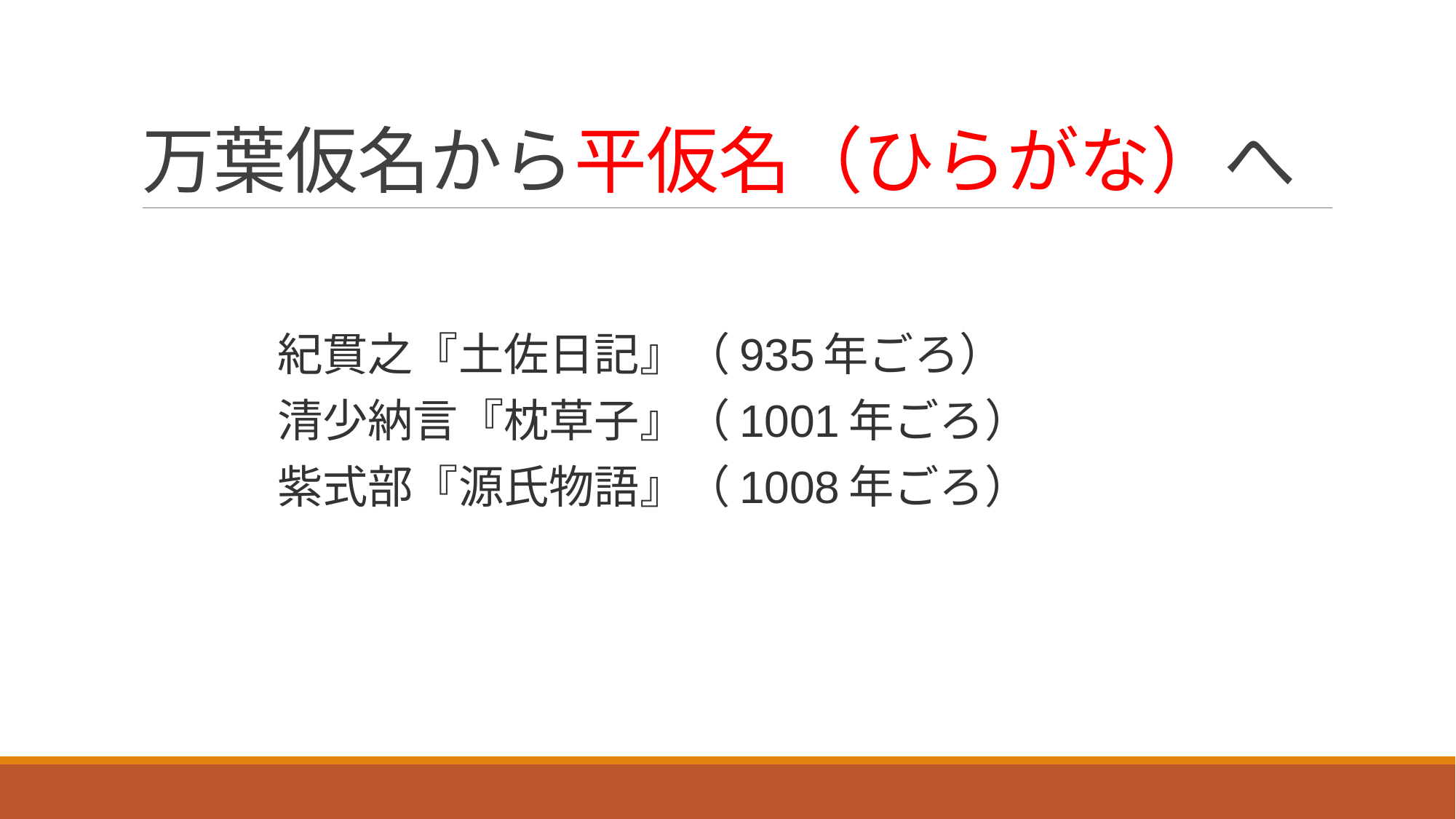

# 万葉仮名から平仮名（ひらがな）へ
紀貫之『土佐日記』（935年ごろ）
清少納言『枕草子』（1001年ごろ）
紫式部『源氏物語』（1008年ごろ）